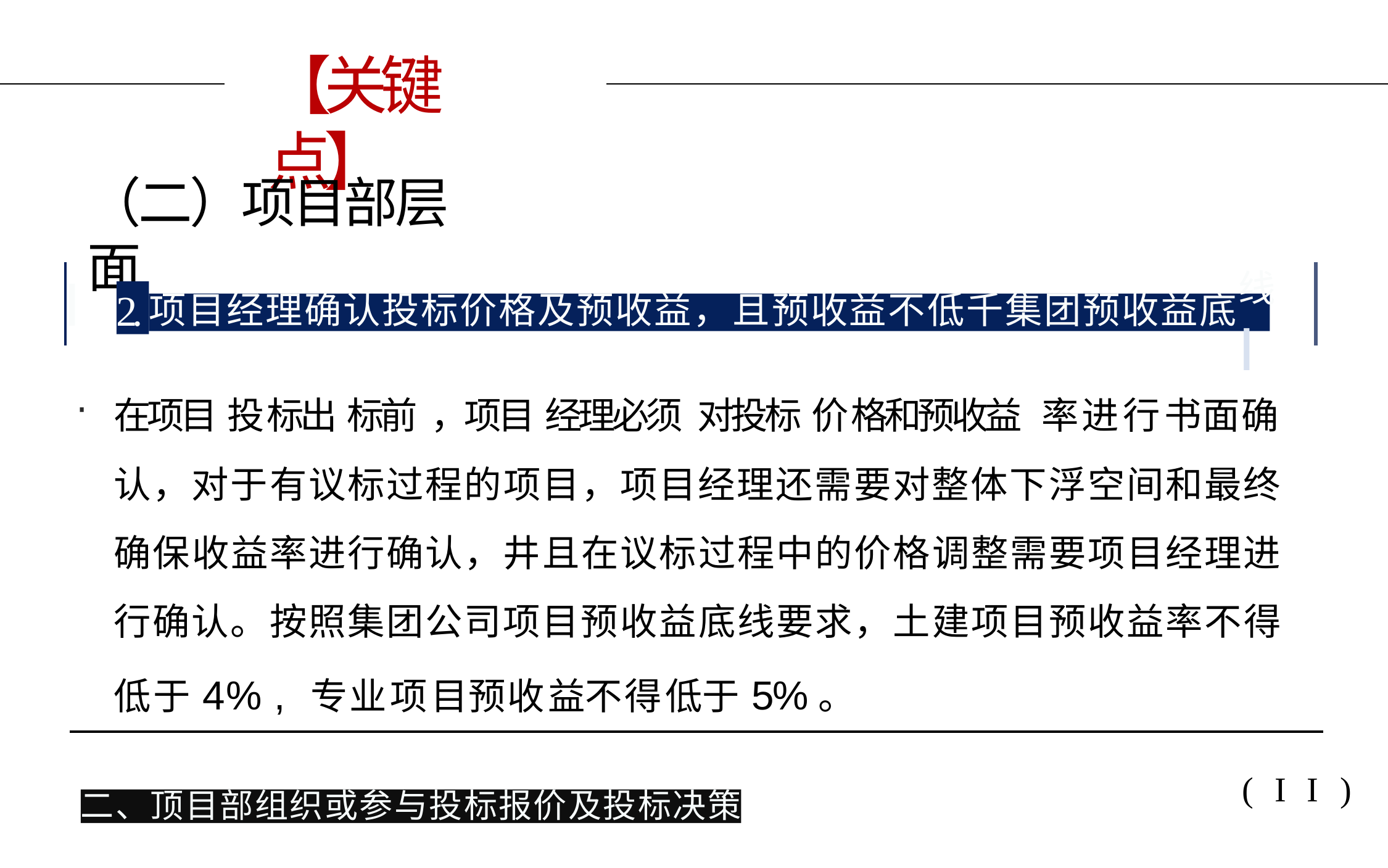

# 【关键点】

（二）项目部层面

I
线	I
2.
项目经理确认投标价格及预收益，且预收益不低千集团预收益底
在项目 投标出 标前 ，项目 经理必须 对投标 价格和预收益 率进行书面确 认，对于有议标过程的项目，项目经理还需要对整体下浮空间和最终 确保收益率进行确认，井且在议标过程中的价格调整需要项目经理进 行确认。按照集团公司项目预收益底线要求，土建项目预收益率不得 低于4% , 专业项目预收益不得低于5%。

(II)
二、顶目部组织或参与投标报价及投标决策